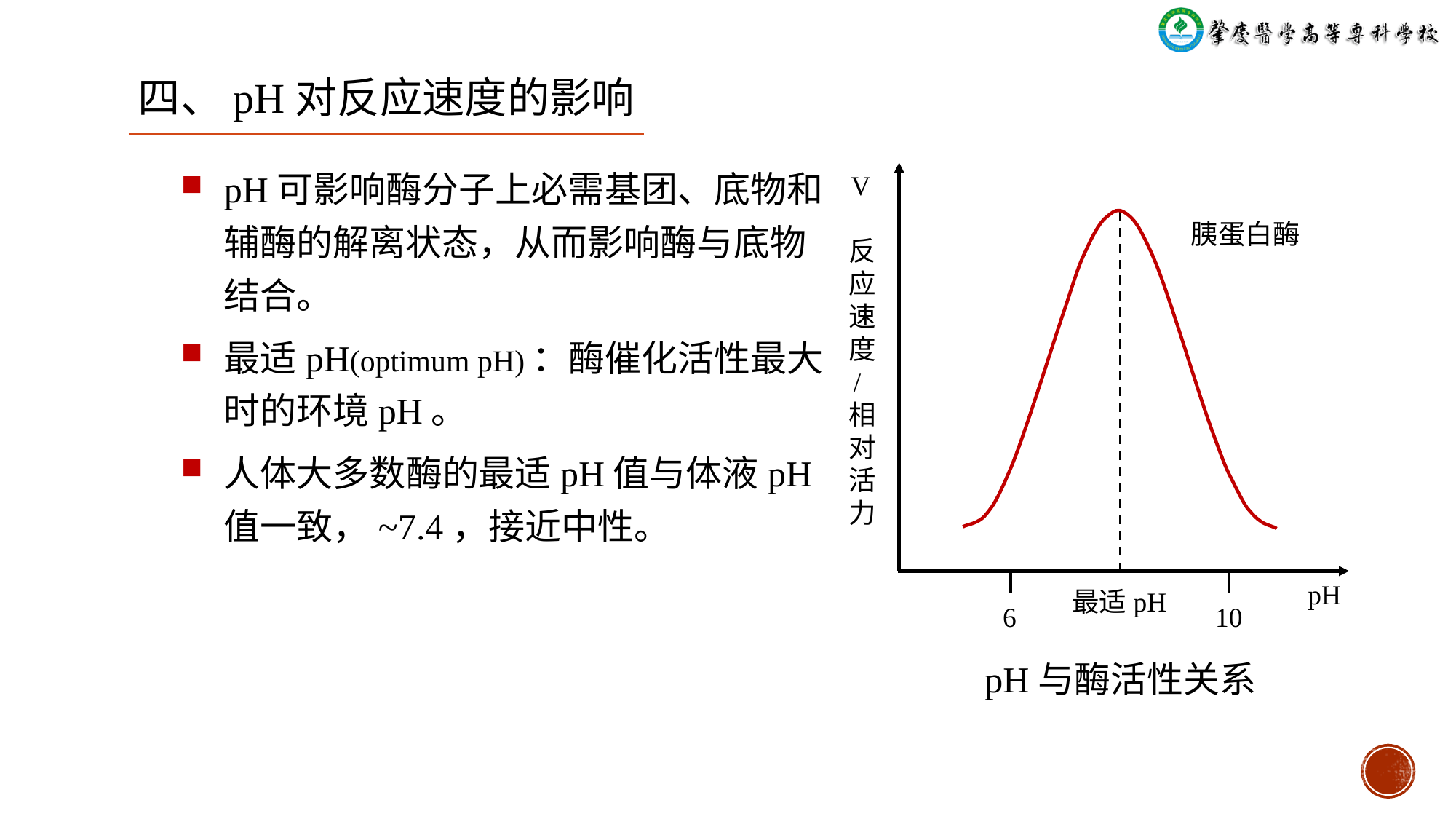

四、pH对反应速度的影响
pH可影响酶分子上必需基团、底物和辅酶的解离状态，从而影响酶与底物结合。
最适pH(optimum pH)：酶催化活性最大时的环境pH。
人体大多数酶的最适pH值与体液pH值一致，~7.4，接近中性。
V

反应速度/相对活力

胰蛋白酶
pH
最适pH
6
10
pH与酶活性关系